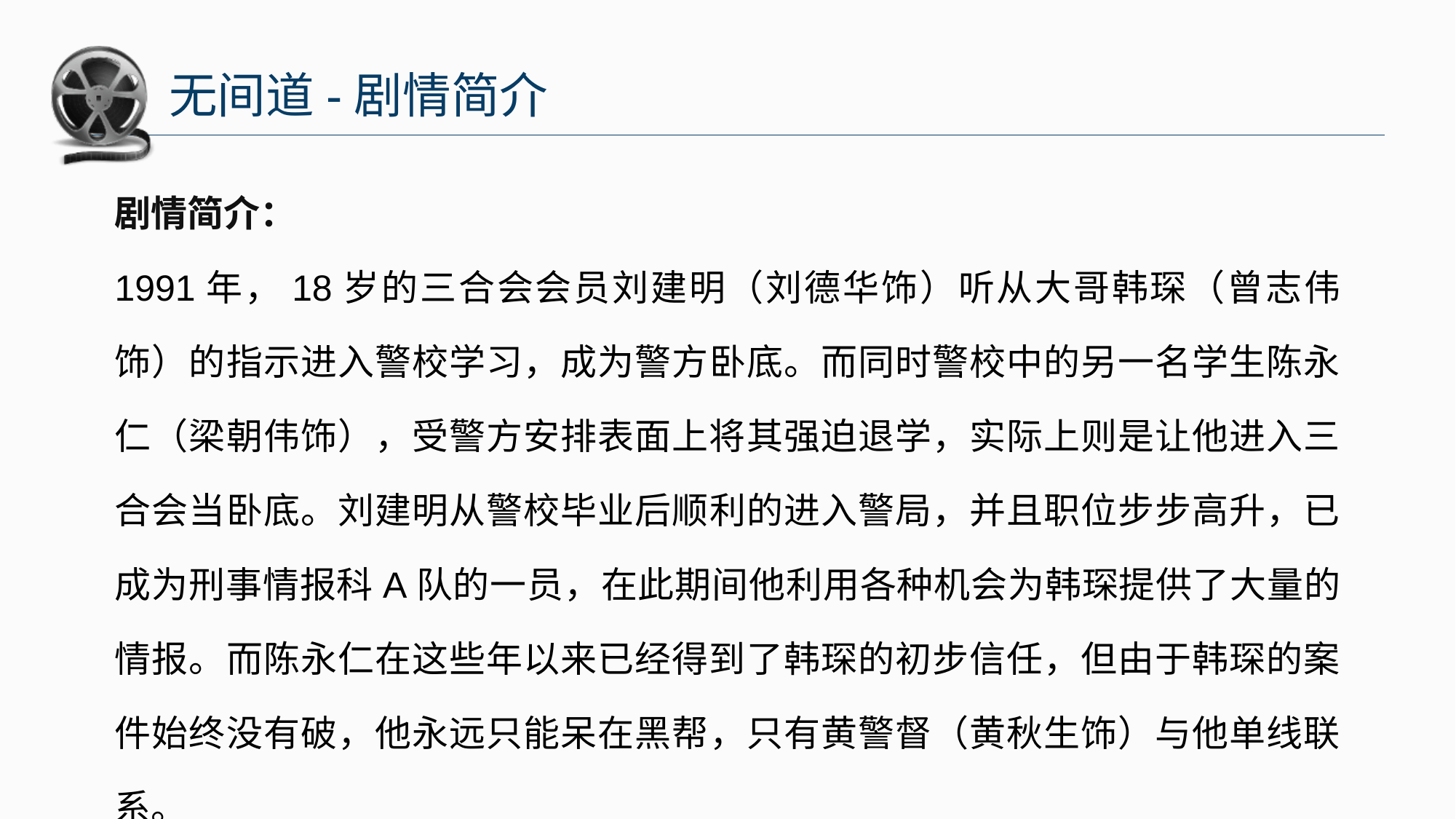

无间道-剧情简介
剧情简介：
1991年，18岁的三合会会员刘建明（刘德华饰）听从大哥韩琛（曾志伟饰）的指示进入警校学习，成为警方卧底。而同时警校中的另一名学生陈永仁（梁朝伟饰），受警方安排表面上将其强迫退学，实际上则是让他进入三合会当卧底。刘建明从警校毕业后顺利的进入警局，并且职位步步高升，已成为刑事情报科A队的一员，在此期间他利用各种机会为韩琛提供了大量的情报。而陈永仁在这些年以来已经得到了韩琛的初步信任，但由于韩琛的案件始终没有破，他永远只能呆在黑帮，只有黄警督（黄秋生饰）与他单线联系。